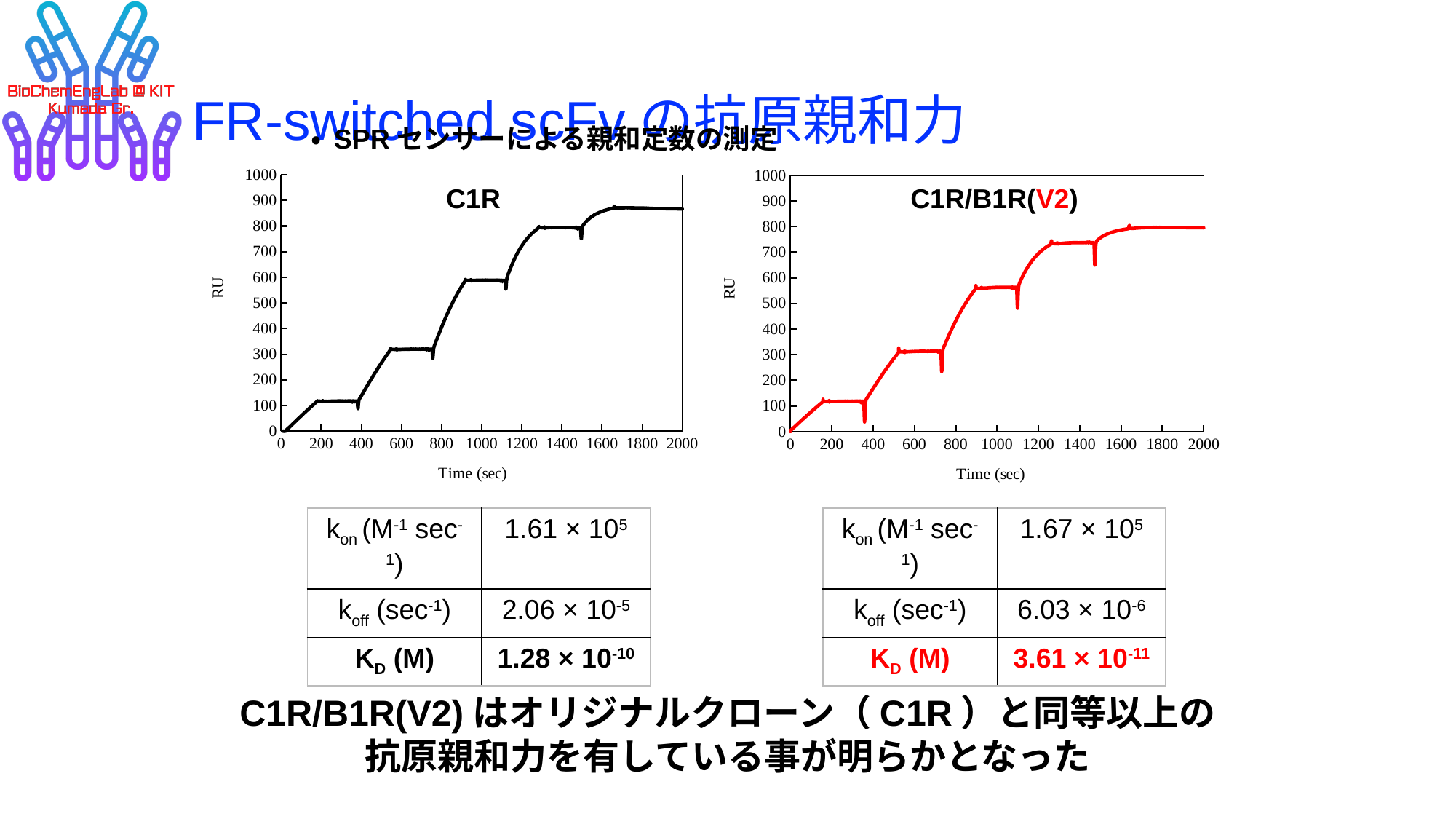

# FR-switched scFvの抗原親和力
・ SPRセンサーによる親和定数の測定

### Chart

| Category |  |
|---|---|

### Chart

| Category |  |
|---|---|
C1R
C1R/B1R(V2)
| kon (M-1 sec-1) | 1.61 × 105 |
| --- | --- |
| koff (sec-1) | 2.06 × 10-5 |
| KD (M) | 1.28 × 10-10 |
| kon (M-1 sec-1) | 1.67 × 105 |
| --- | --- |
| koff (sec-1) | 6.03 × 10-6 |
| KD (M) | 3.61 × 10-11 |
C1R/B1R(V2)はオリジナルクローン（C1R）と同等以上の
抗原親和力を有している事が明らかとなった